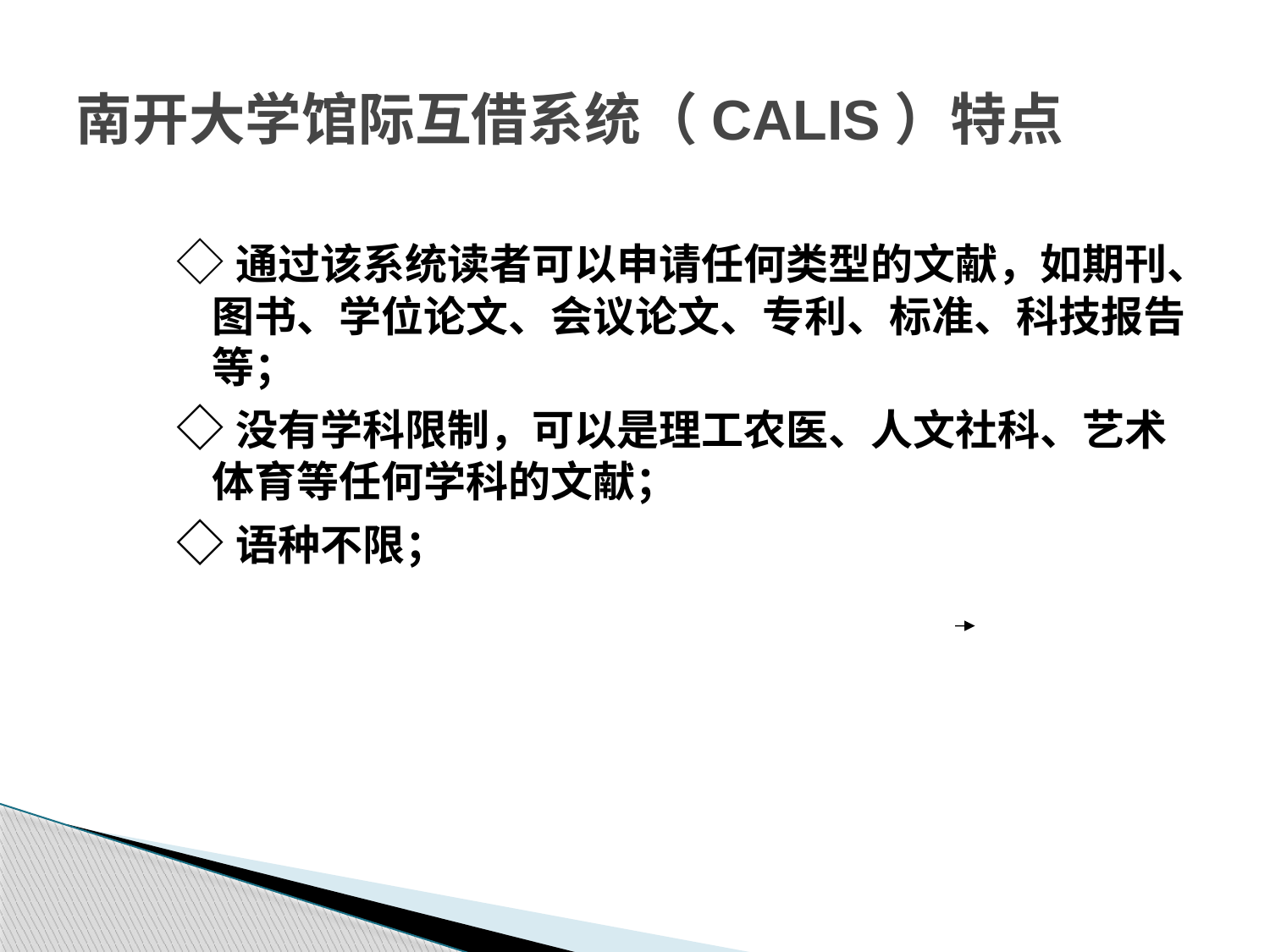

# 南开大学馆际互借系统（CALIS）特点
◇通过该系统读者可以申请任何类型的文献，如期刊、图书、学位论文、会议论文、专利、标准、科技报告等；
◇没有学科限制，可以是理工农医、人文社科、艺术体育等任何学科的文献；
◇语种不限；